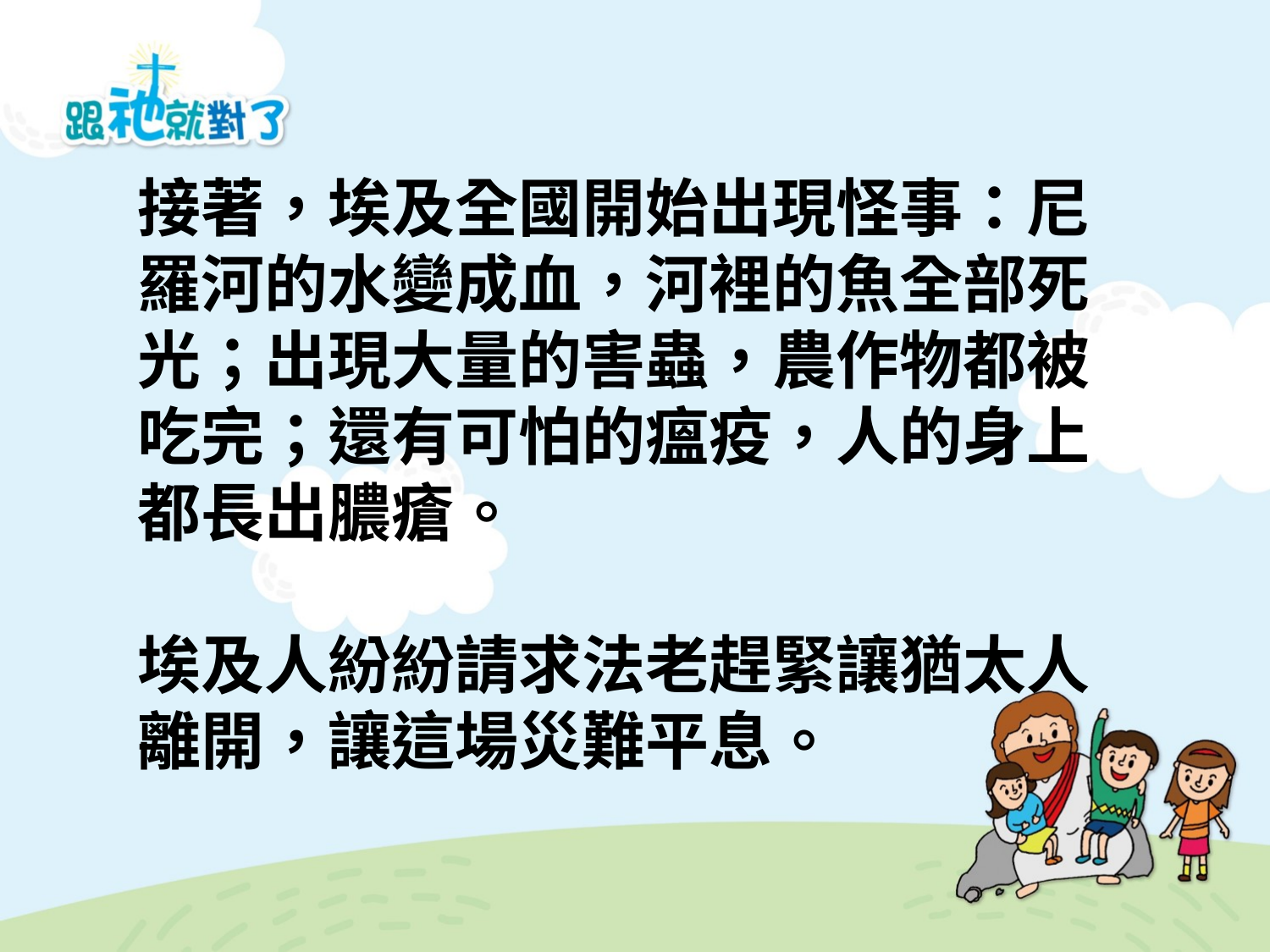

接著，埃及全國開始出現怪事：尼羅河的水變成血，河裡的魚全部死光；出現大量的害蟲，農作物都被吃完；還有可怕的瘟疫，人的身上都長出膿瘡。

埃及人紛紛請求法老趕緊讓猶太人離開，讓這場災難平息。